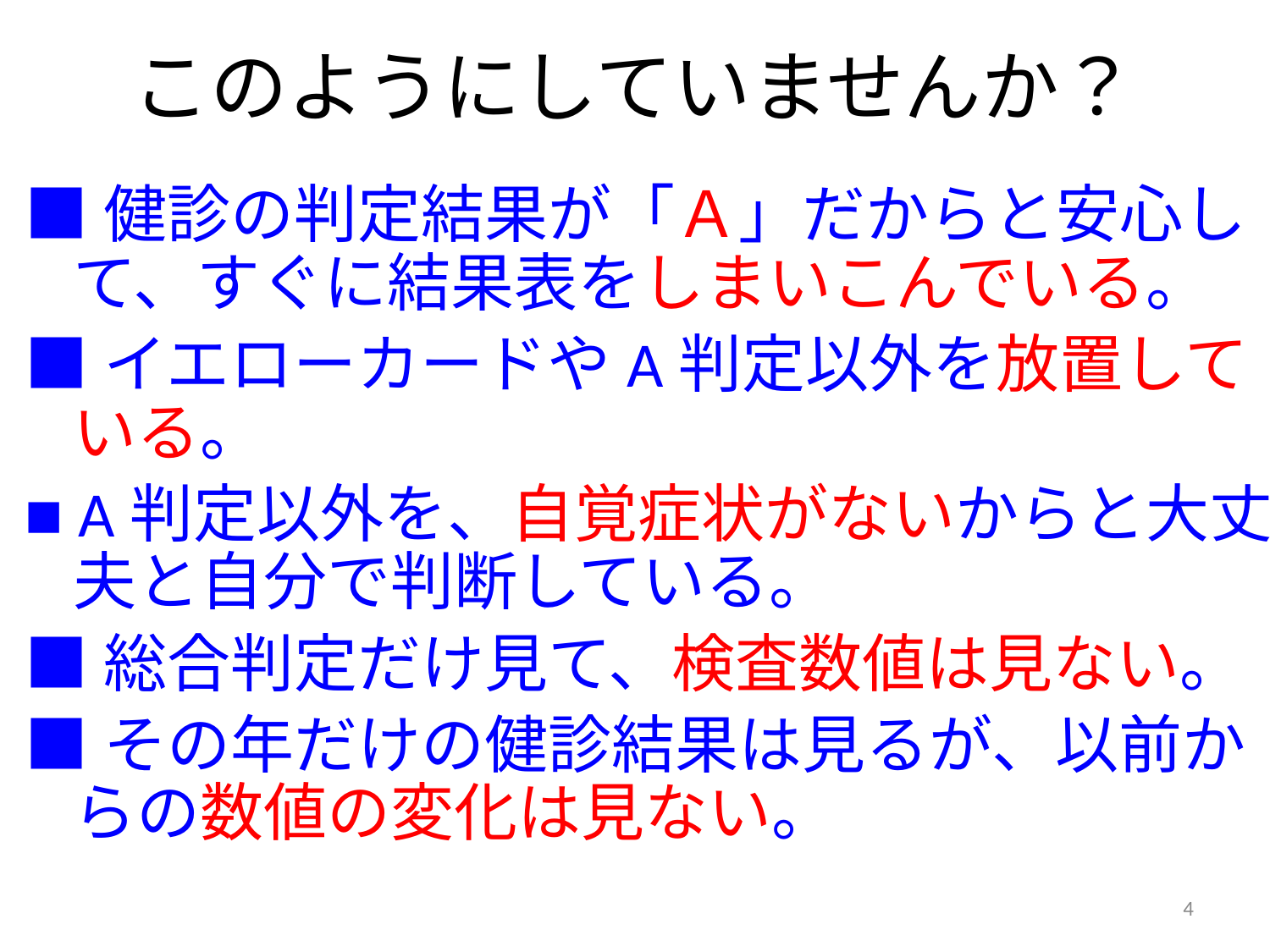

# このようにしていませんか？
■健診の判定結果が「Ａ」だからと安心して、すぐに結果表をしまいこんでいる。
■イエローカードやA判定以外を放置している。
■ A判定以外を、自覚症状がないからと大丈夫と自分で判断している。
■総合判定だけ見て、検査数値は見ない。
■その年だけの健診結果は見るが、以前からの数値の変化は見ない。
4